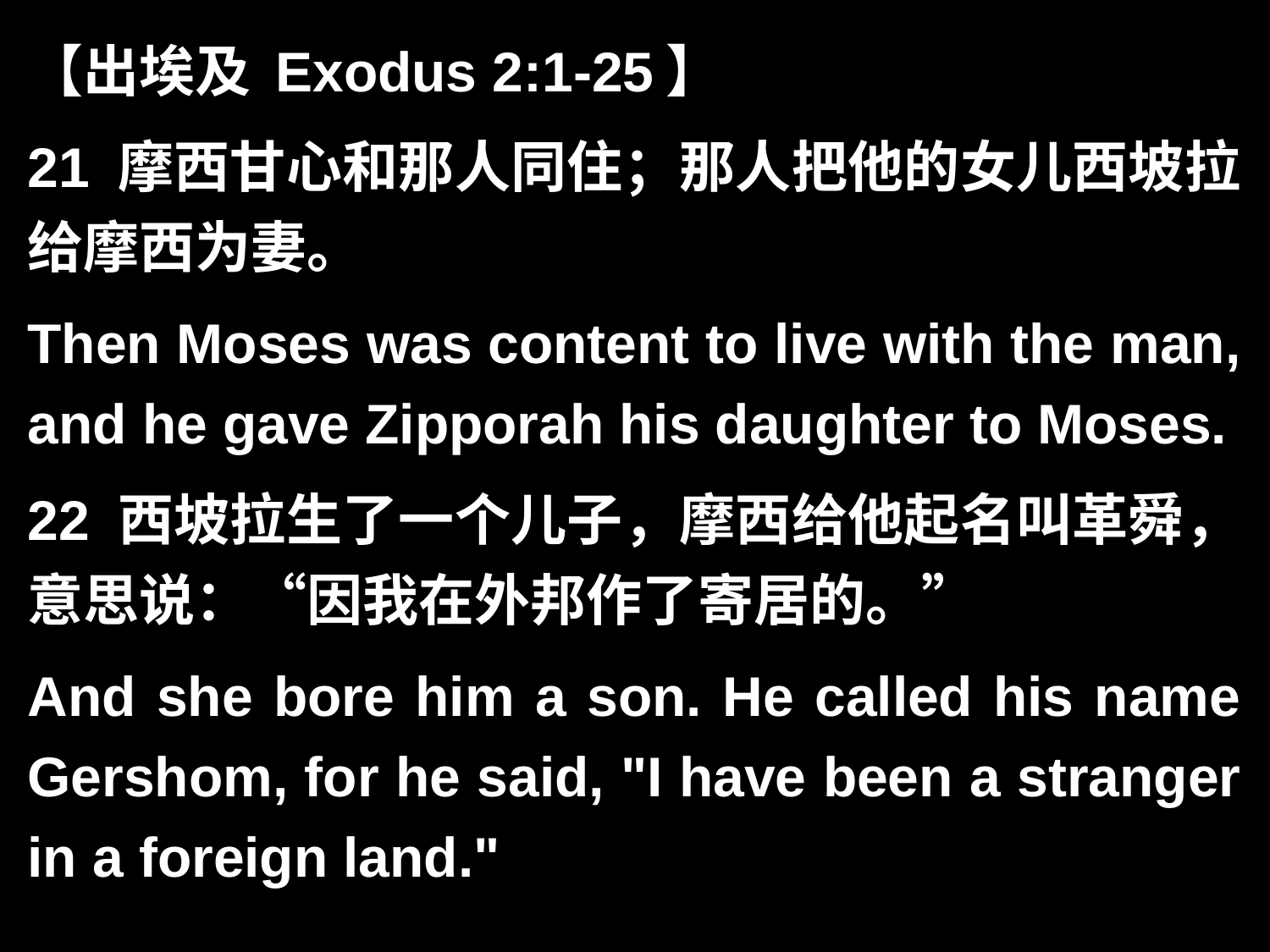

【出埃及 Exodus 2:1-25】
21 摩西甘心和那人同住；那人把他的女儿西坡拉给摩西为妻。
Then Moses was content to live with the man, and he gave Zipporah his daughter to Moses.
22 西坡拉生了一个儿子，摩西给他起名叫革舜，意思说：“因我在外邦作了寄居的。”
And she bore him a son. He called his name Gershom, for he said, "I have been a stranger in a foreign land."